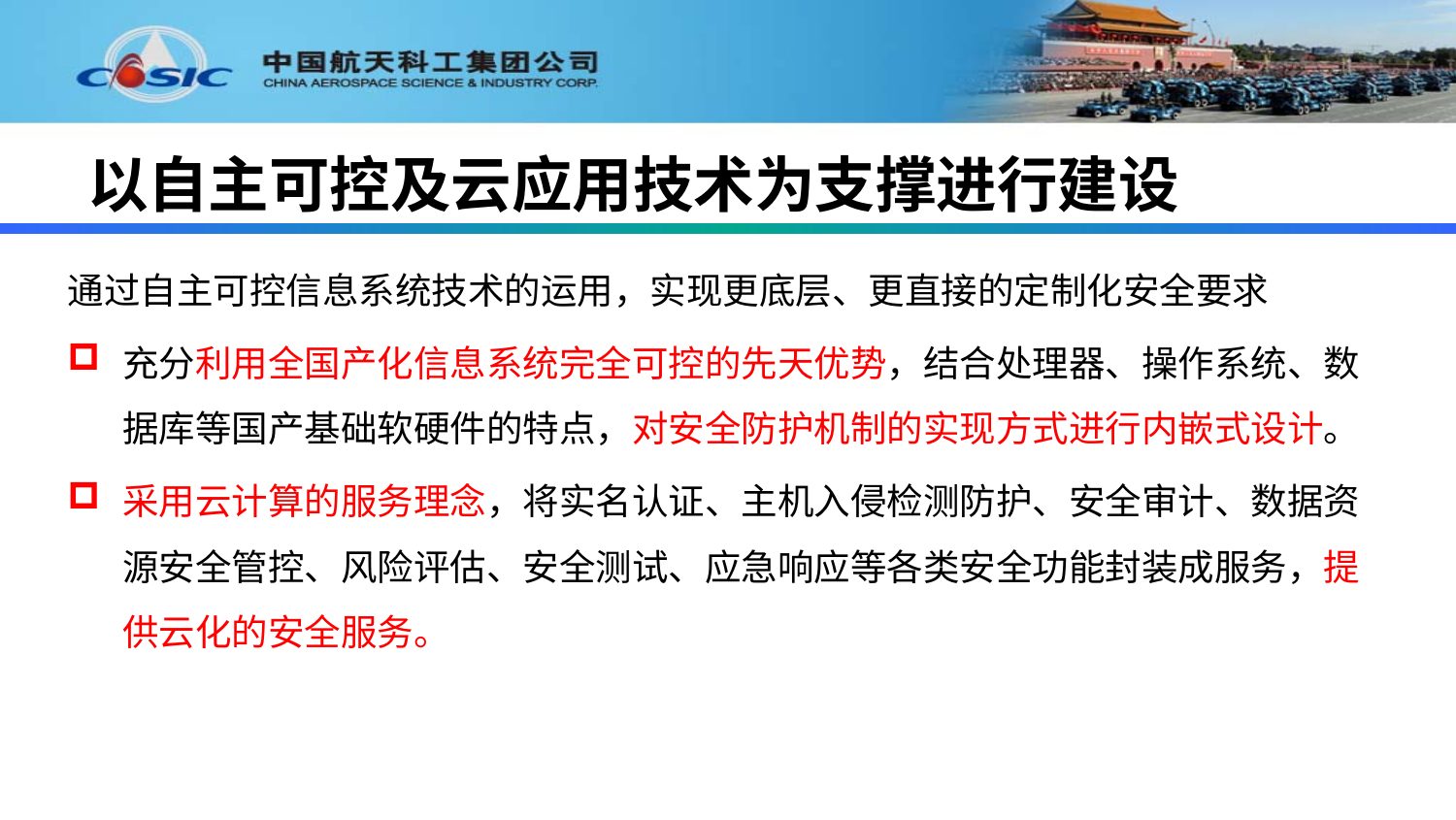

# 以自主可控及云应用技术为支撑进行建设

通过自主可控信息系统技术的运用，实现更底层、更直接的定制化安全要求
充分利用全国产化信息系统完全可控的先天优势，结合处理器、操作系统、数据库等国产基础软硬件的特点，对安全防护机制的实现方式进行内嵌式设计。
采用云计算的服务理念，将实名认证、主机入侵检测防护、安全审计、数据资源安全管控、风险评估、安全测试、应急响应等各类安全功能封装成服务，提供云化的安全服务。